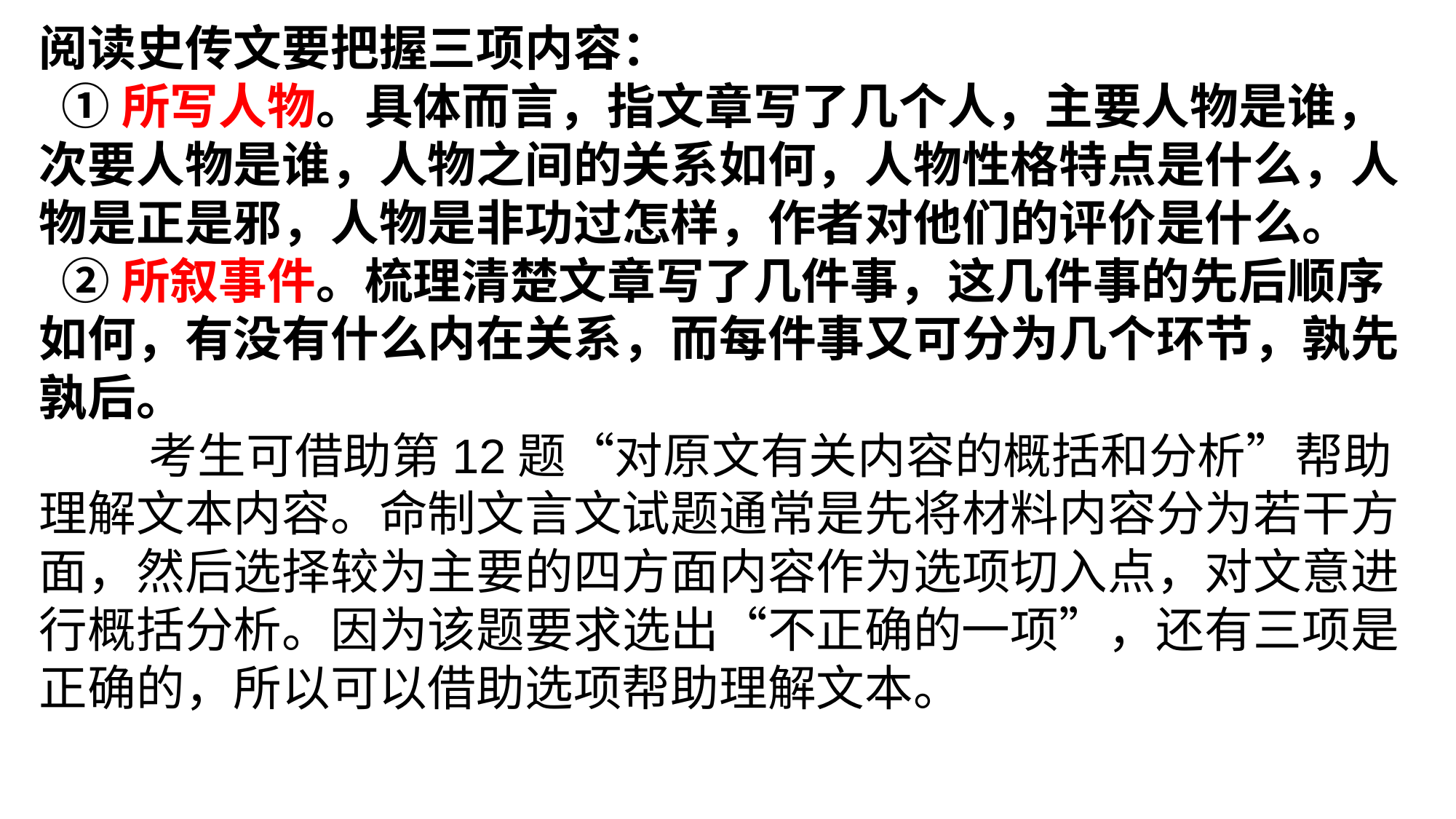

阅读史传文要把握三项内容：
  ①所写人物。具体而言，指文章写了几个人，主要人物是谁，次要人物是谁，人物之间的关系如何，人物性格特点是什么，人物是正是邪，人物是非功过怎样，作者对他们的评价是什么。
  ②所叙事件。梳理清楚文章写了几件事，这几件事的先后顺序如何，有没有什么内在关系，而每件事又可分为几个环节，孰先孰后。
         考生可借助第12题“对原文有关内容的概括和分析”帮助理解文本内容。命制文言文试题通常是先将材料内容分为若干方面，然后选择较为主要的四方面内容作为选项切入点，对文意进行概括分析。因为该题要求选出“不正确的一项”，还有三项是正确的，所以可以借助选项帮助理解文本。